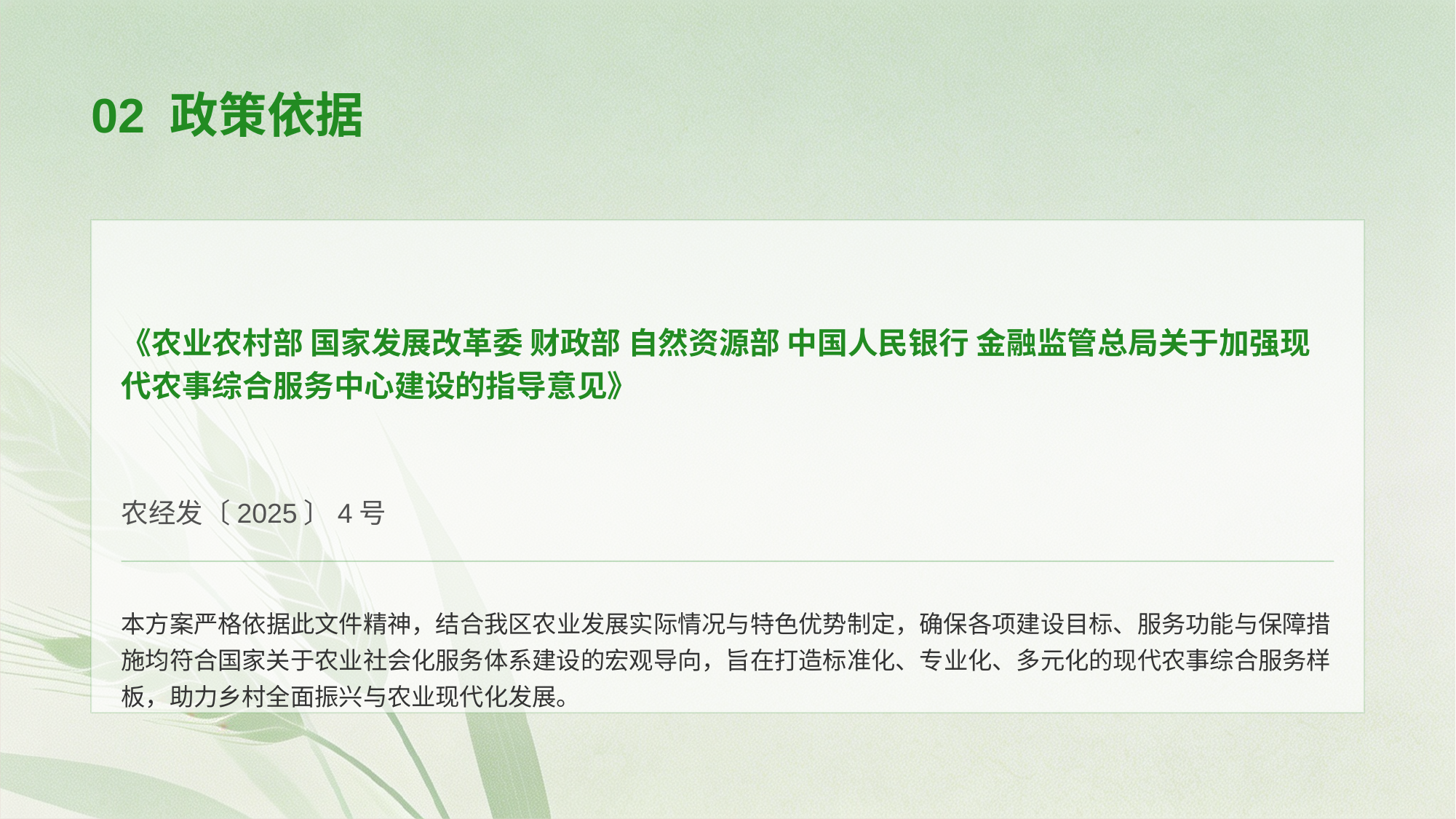

02 政策依据

《农业农村部 国家发展改革委 财政部 自然资源部 中国人民银行 金融监管总局关于加强现代农事综合服务中心建设的指导意见》
农经发〔2025〕4号
本方案严格依据此文件精神，结合我区农业发展实际情况与特色优势制定，确保各项建设目标、服务功能与保障措施均符合国家关于农业社会化服务体系建设的宏观导向，旨在打造标准化、专业化、多元化的现代农事综合服务样板，助力乡村全面振兴与农业现代化发展。